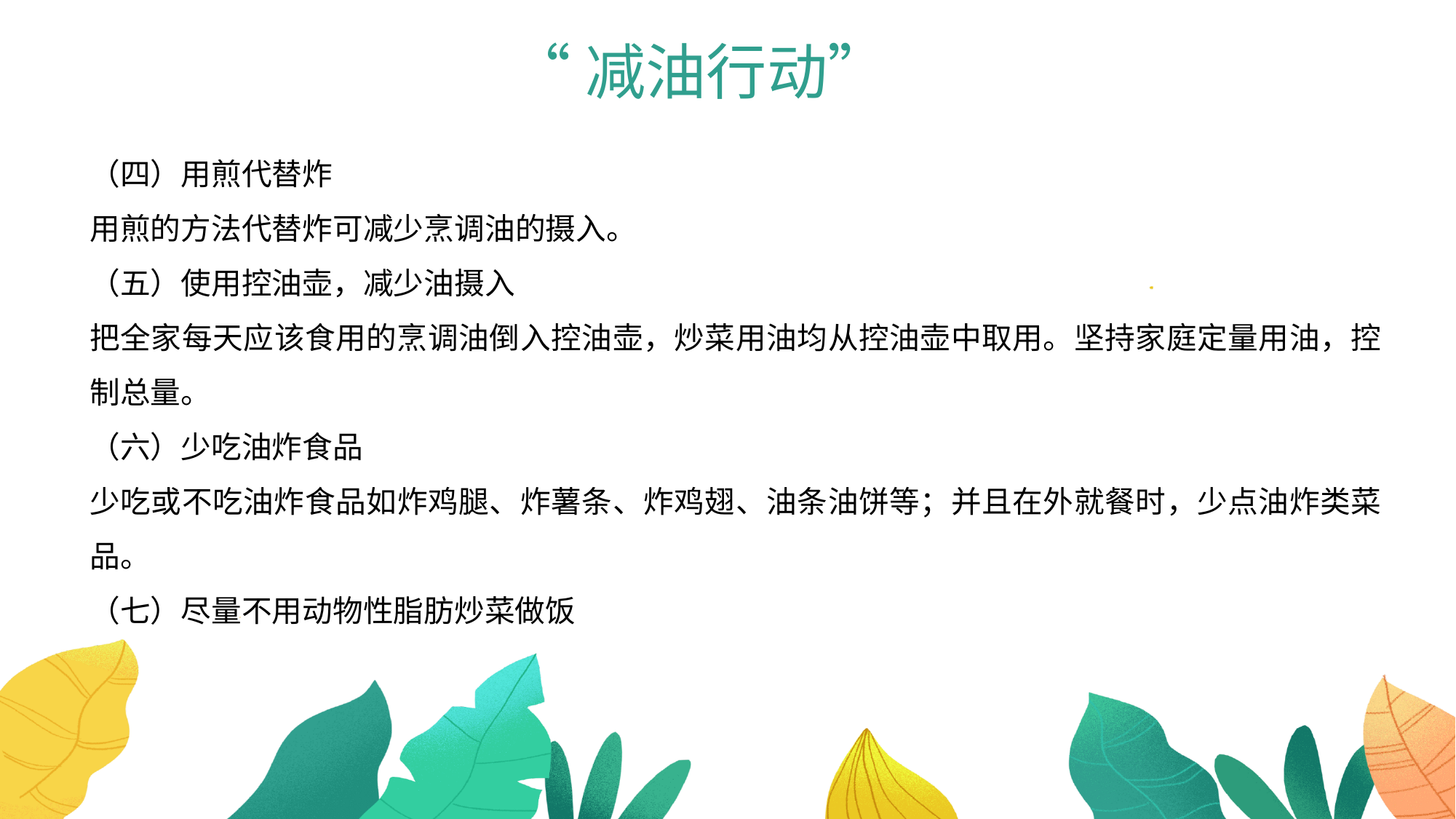

“减油行动”
（四）用煎代替炸
用煎的方法代替炸可减少烹调油的摄入。
（五）使用控油壶，减少油摄入
把全家每天应该食用的烹调油倒入控油壶，炒菜用油均从控油壶中取用。坚持家庭定量用油，控制总量。
（六）少吃油炸食品
少吃或不吃油炸食品如炸鸡腿、炸薯条、炸鸡翅、油条油饼等；并且在外就餐时，少点油炸类菜品。
（七）尽量不用动物性脂肪炒菜做饭